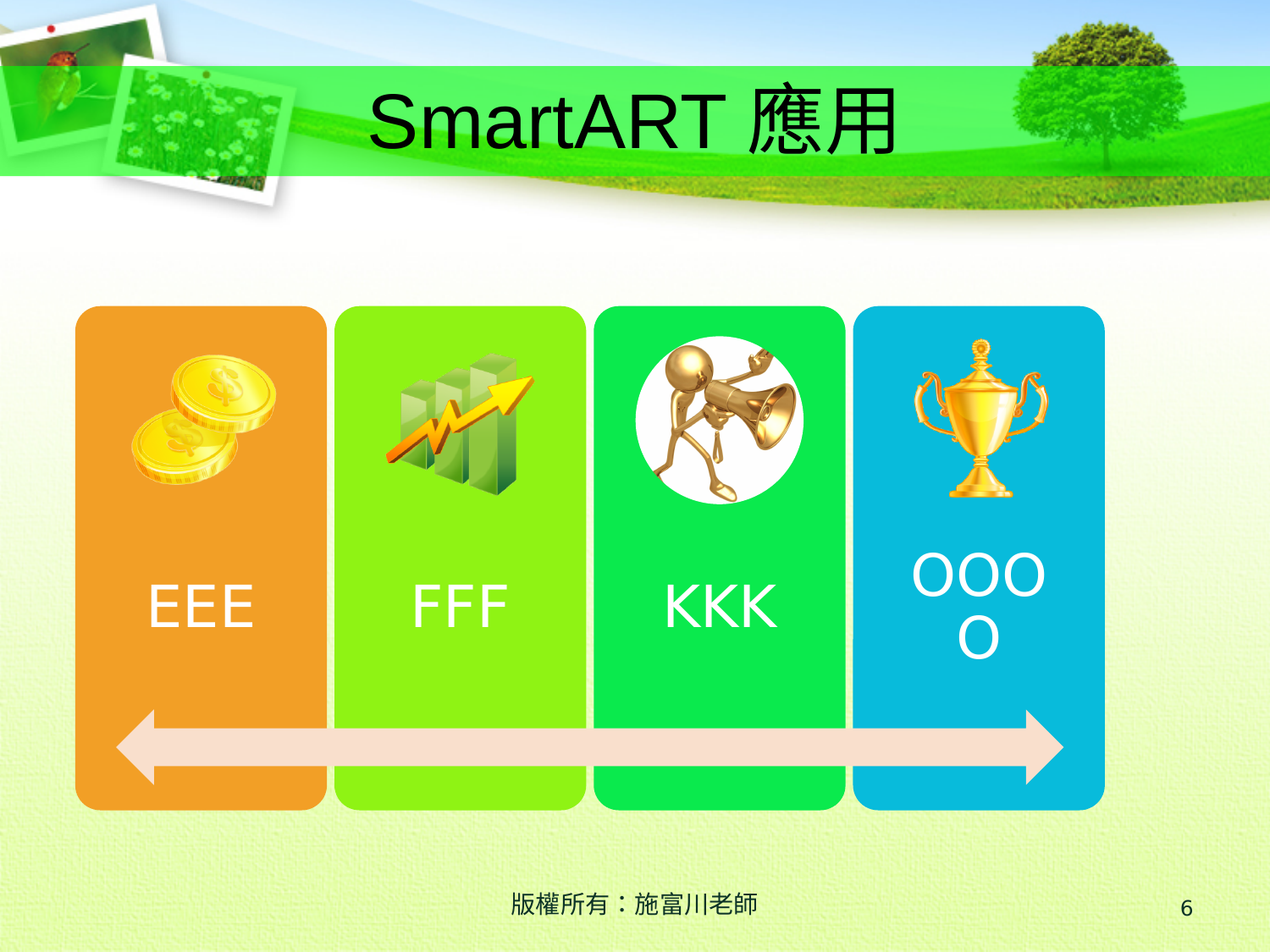

# SmartART應用

EEE
FFF
KKK
OOOO
版權所有：施富川老師
6